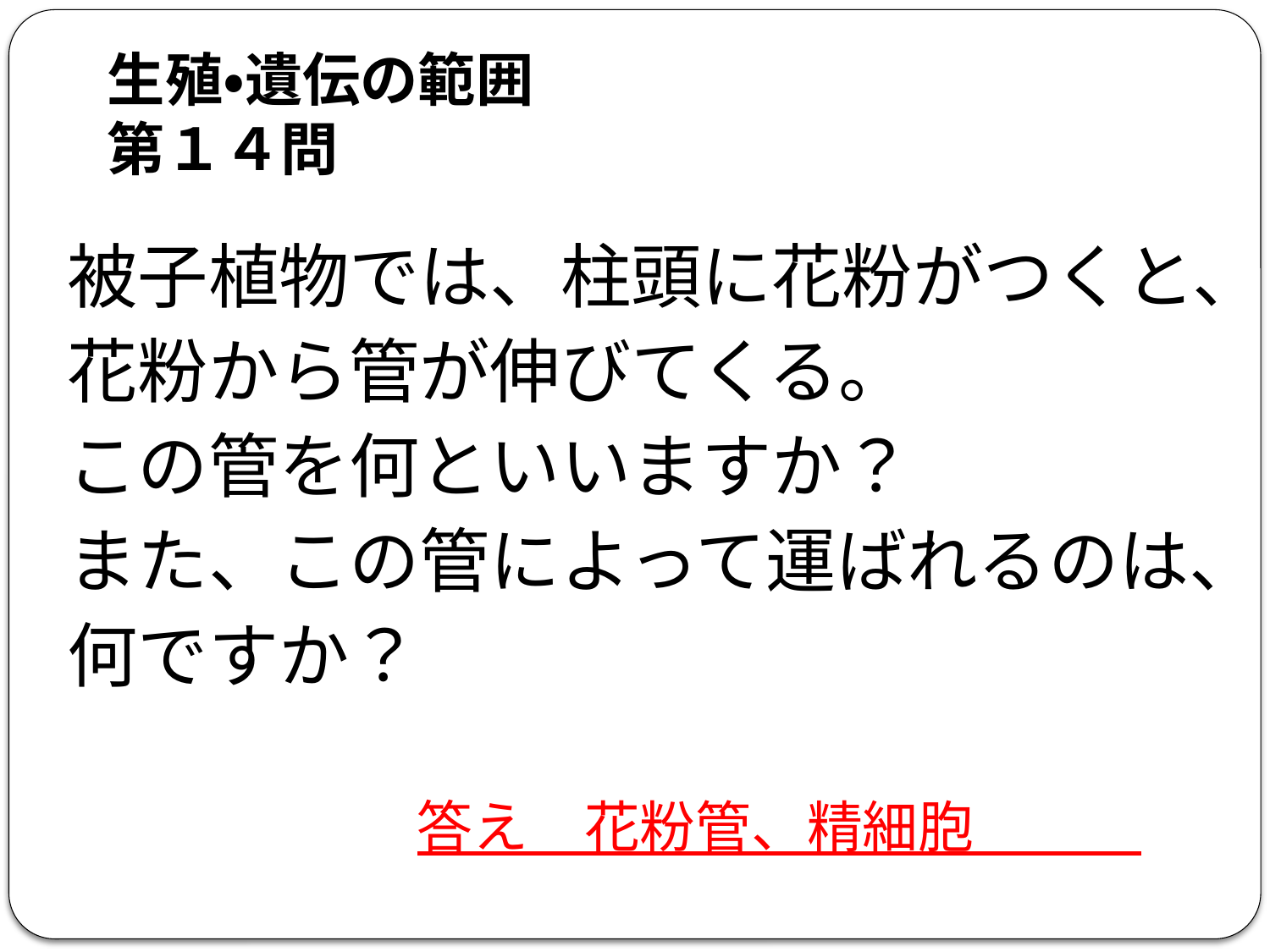

# 生殖・遺伝の範囲 第１４問
被子植物では、柱頭に花粉がつくと、
花粉から管が伸びてくる。
この管を何といいますか？
また、この管によって運ばれるのは、
何ですか？
答え　花粉管、精細胞